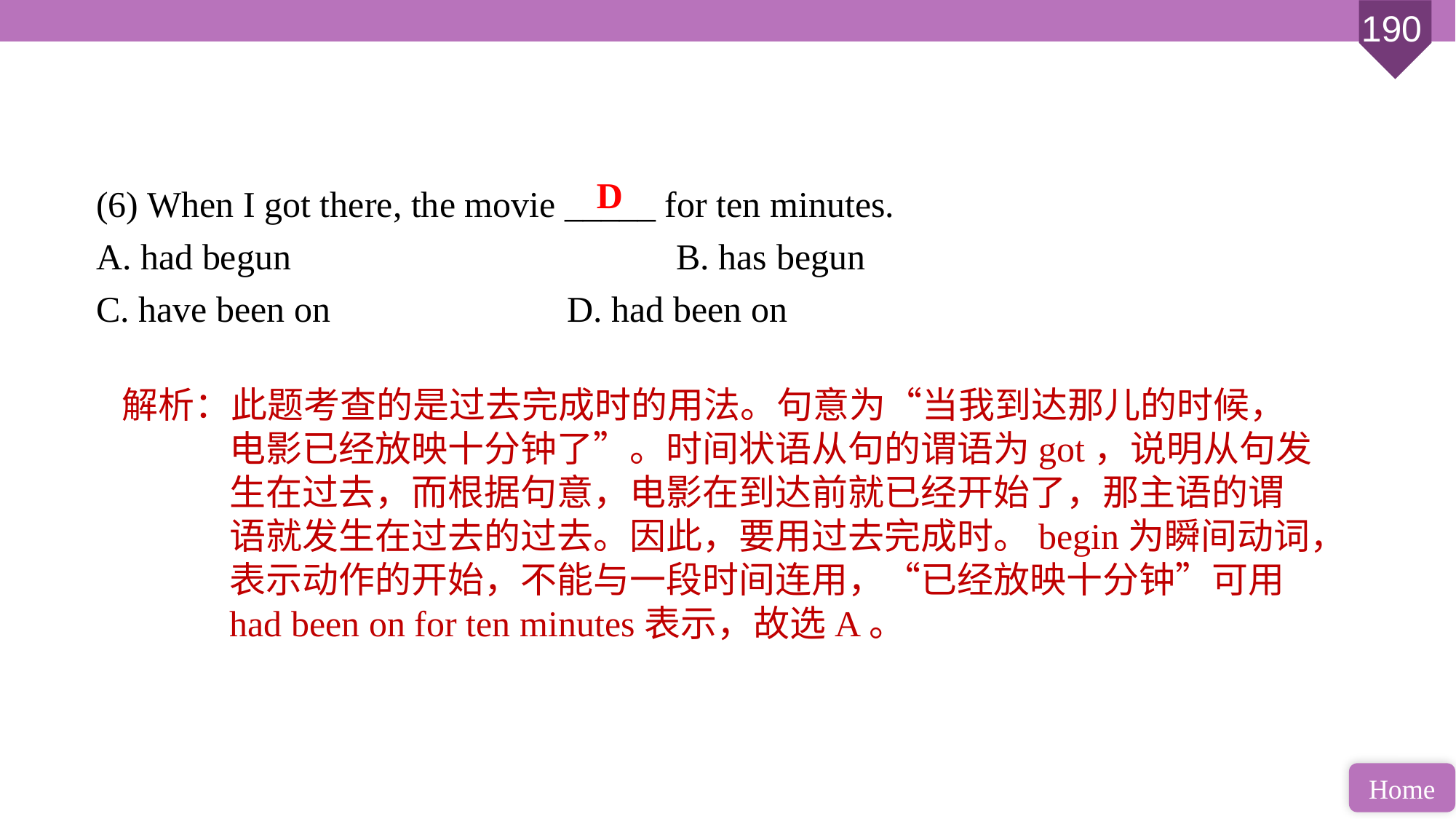

(6) When I got there, the movie _____ for ten minutes.
A. had begun 				B. has begun
C. have been on 			D. had been on
D
解析：此题考查的是过去完成时的用法。句意为“当我到达那儿的时候，电影已经放映十分钟了”。时间状语从句的谓语为got，说明从句发生在过去，而根据句意，电影在到达前就已经开始了，那主语的谓语就发生在过去的过去。因此，要用过去完成时。begin为瞬间动词，表示动作的开始，不能与一段时间连用，“已经放映十分钟”可用had been on for ten minutes表示，故选A。